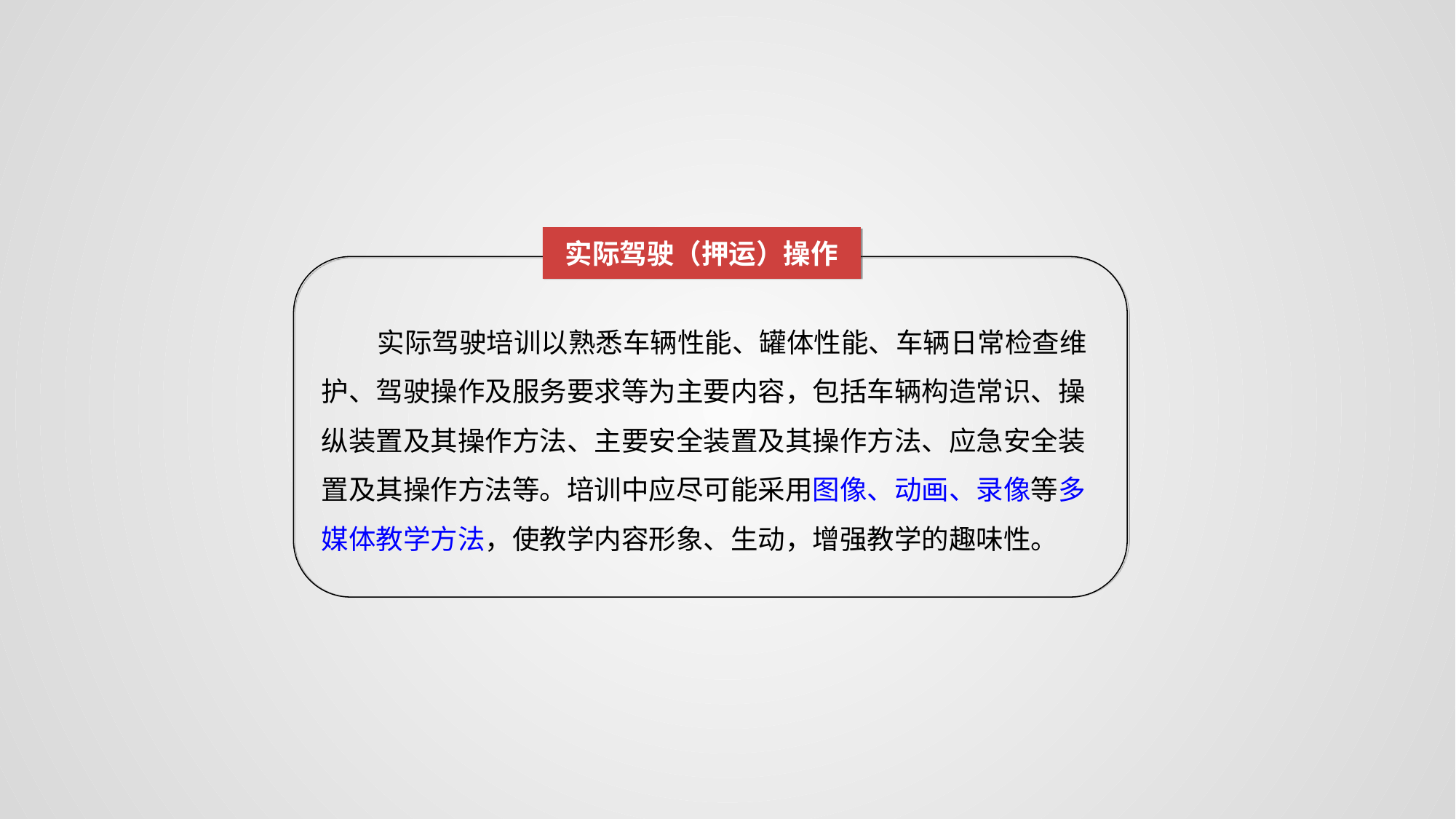

实际驾驶（押运）操作

实际驾驶培训以熟悉车辆性能、罐体性能、车辆日常检查维护、驾驶操作及服务要求等为主要内容，包括车辆构造常识、操纵装置及其操作方法、主要安全装置及其操作方法、应急安全装置及其操作方法等。培训中应尽可能采用图像、动画、录像等多媒体教学方法，使教学内容形象、生动，增强教学的趣味性。